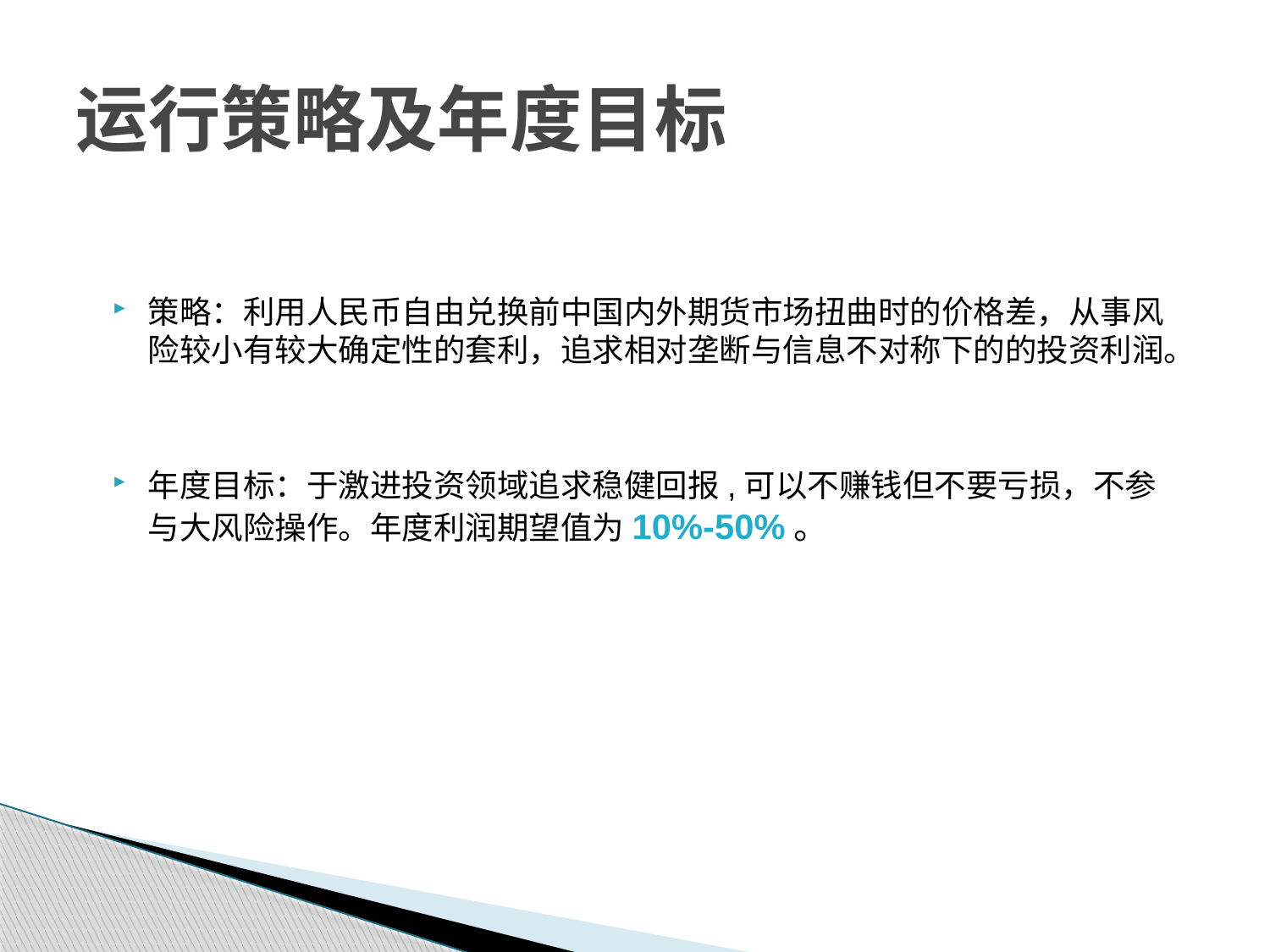

# 运行策略及年度目标
策略：利用人民币自由兑换前中国内外期货市场扭曲时的价格差，从事风险较小有较大确定性的套利，追求相对垄断与信息不对称下的的投资利润。

年度目标：于激进投资领域追求稳健回报,可以不赚钱但不要亏损，不参与大风险操作。年度利润期望值为10%-50%。